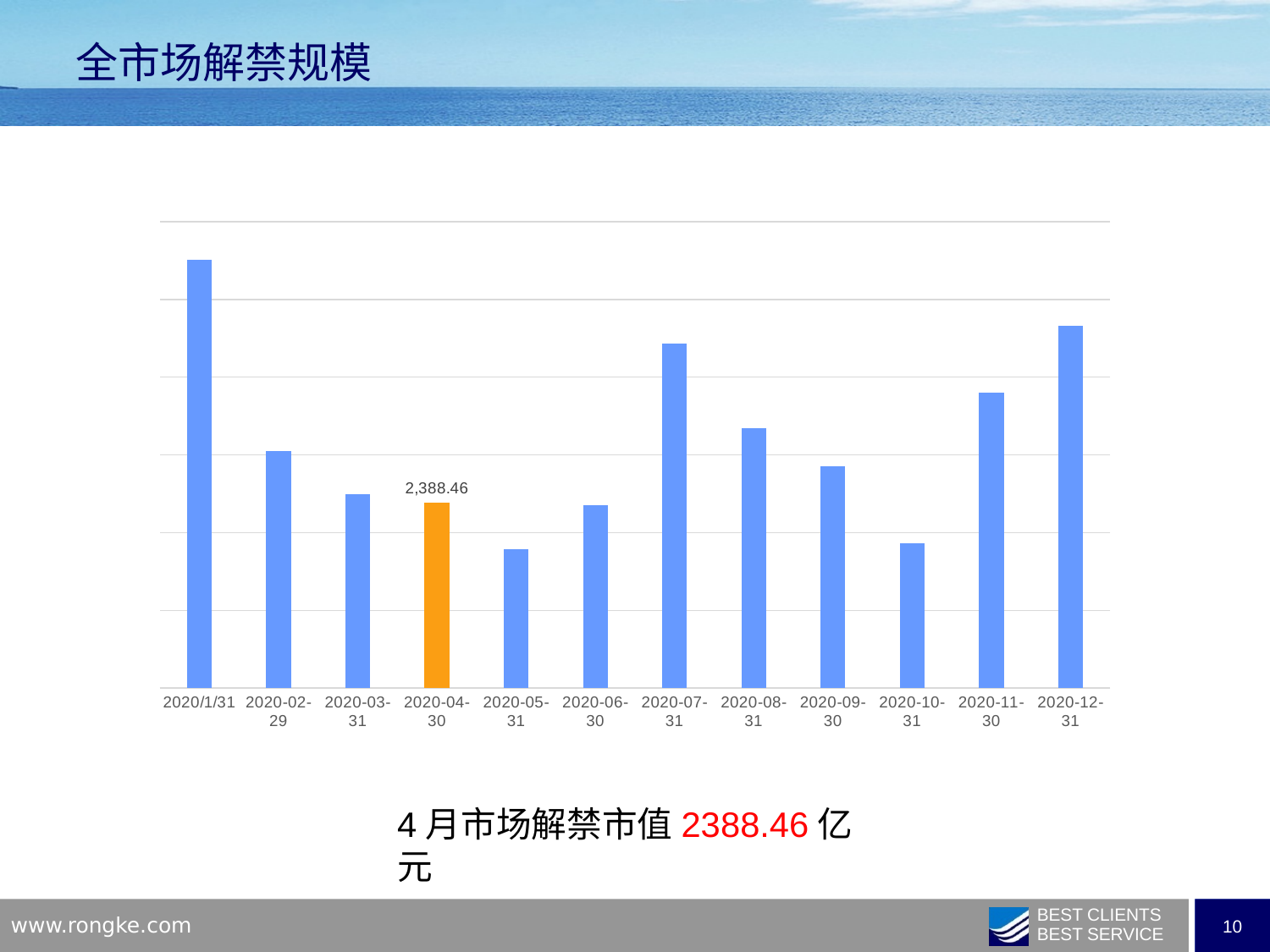

全市场解禁规模

### Chart

| Category |  |
|---|---|
| 2020/1/31 | 5510.1186751697 |
| 2020-02-29 | 3048.5229489987005 |
| 2020-03-31 | 2496.6314767856998 |
| 2020-04-30 | 2388.458206136801 |
| 2020-05-31 | 1783.3800606241 |
| 2020-06-30 | 2347.4916530461996 |
| 2020-07-31 | 4430.361966370701 |
| 2020-08-31 | 3345.5536820751995 |
| 2020-09-30 | 2848.9314681107003 |
| 2020-10-31 | 1864.4504746518 |
| 2020-11-30 | 3804.3936748630977 |
| 2020-12-31 | 4665.6801546858 |
4月市场解禁市值2388.46亿元